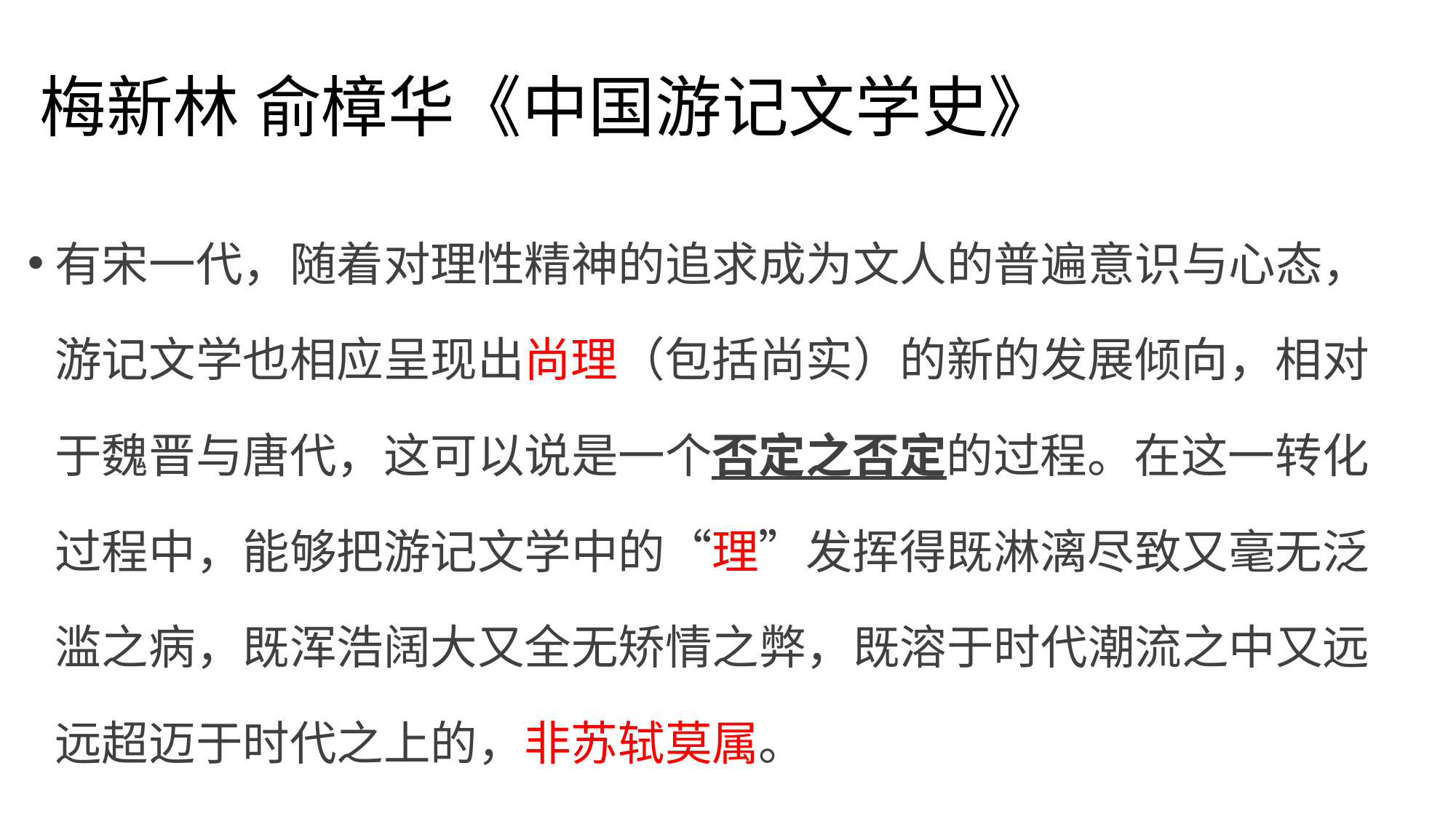

# 梅新林 俞樟华《中国游记文学史》
有宋一代，随着对理性精神的追求成为文人的普遍意识与心态，游记文学也相应呈现出尚理（包括尚实）的新的发展倾向，相对于魏晋与唐代，这可以说是一个否定之否定的过程。在这一转化过程中，能够把游记文学中的“理”发挥得既淋漓尽致又毫无泛滥之病，既浑浩阔大又全无矫情之弊，既溶于时代潮流之中又远远超迈于时代之上的，非苏轼莫属。